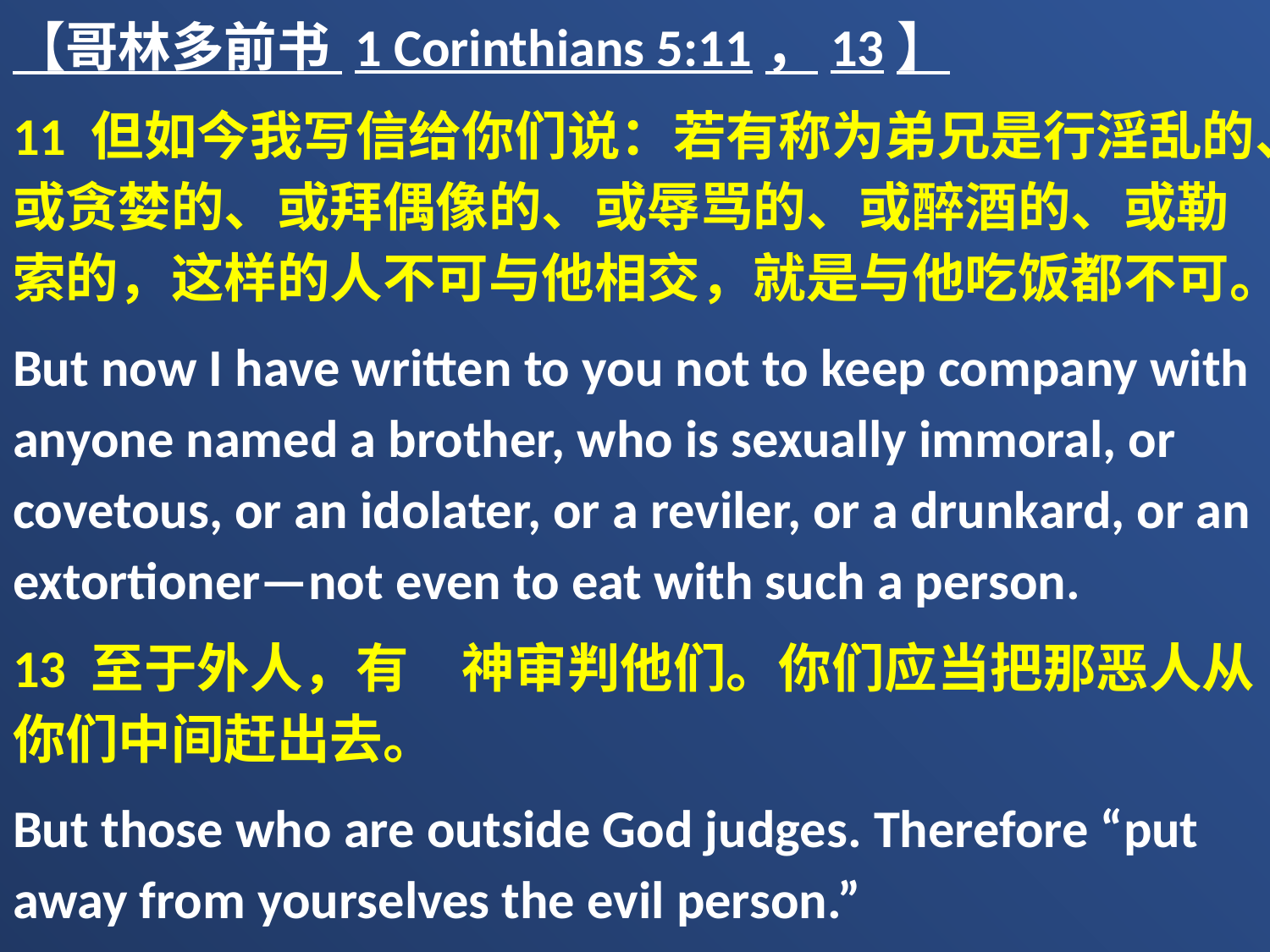

【哥林多前书 1 Corinthians 5:11，13】
11 但如今我写信给你们说：若有称为弟兄是行淫乱的、或贪婪的、或拜偶像的、或辱骂的、或醉酒的、或勒索的，这样的人不可与他相交，就是与他吃饭都不可。
But now I have written to you not to keep company with anyone named a brother, who is sexually immoral, or covetous, or an idolater, or a reviler, or a drunkard, or an extortioner—not even to eat with such a person.
13 至于外人，有　神审判他们。你们应当把那恶人从你们中间赶出去。
But those who are outside God judges. Therefore “put away from yourselves the evil person.”